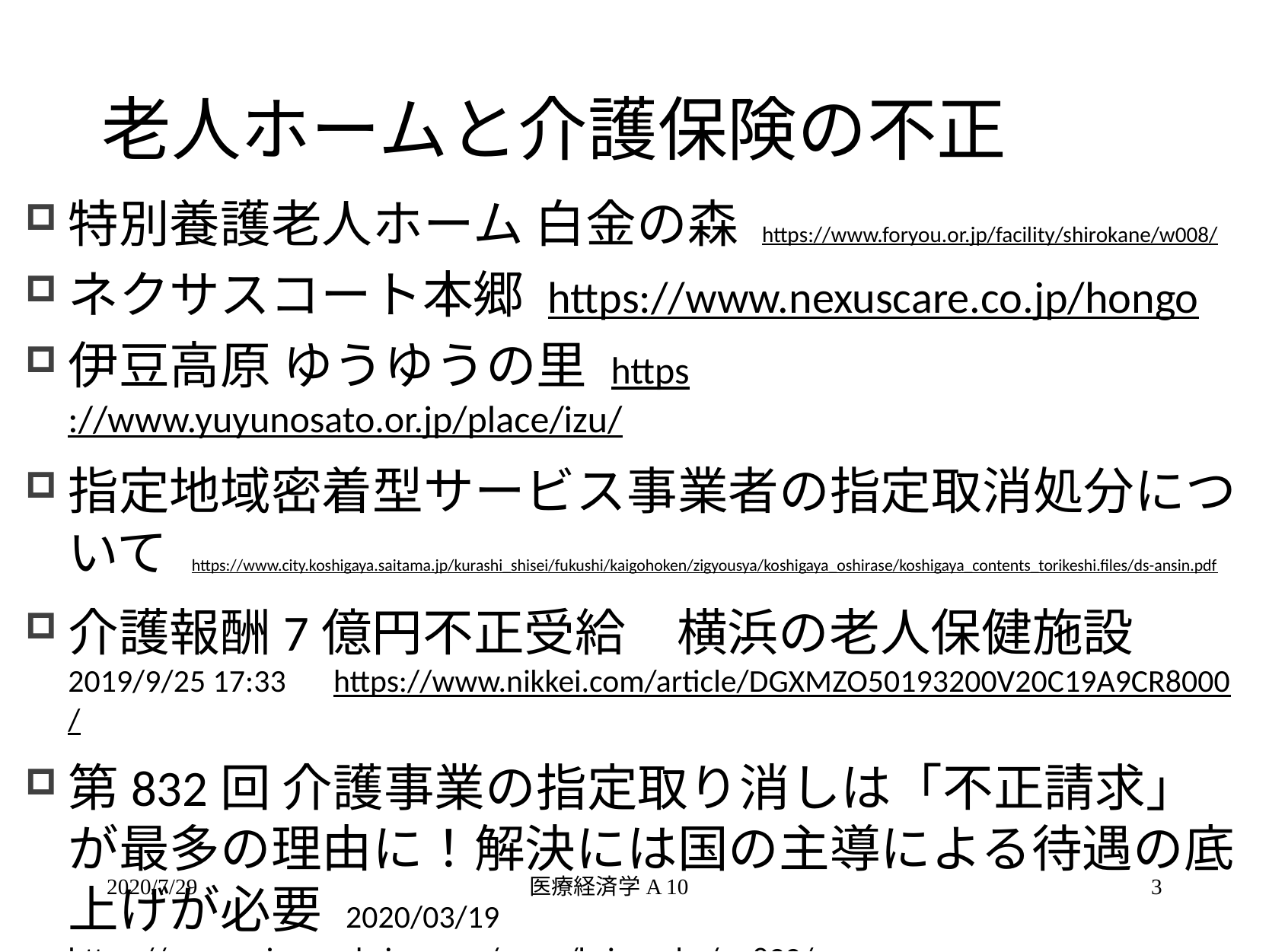

# 老人ホームと介護保険の不正
特別養護老人ホーム 白金の森 https://www.foryou.or.jp/facility/shirokane/w008/
ネクサスコート本郷 https://www.nexuscare.co.jp/hongo
伊豆高原 ゆうゆうの里 https://www.yuyunosato.or.jp/place/izu/
指定地域密着型サービス事業者の指定取消処分について https://www.city.koshigaya.saitama.jp/kurashi_shisei/fukushi/kaigohoken/zigyousya/koshigaya_oshirase/koshigaya_contents_torikeshi.files/ds-ansin.pdf
介護報酬7億円不正受給　横浜の老人保健施設2019/9/25 17:33　https://www.nikkei.com/article/DGXMZO50193200V20C19A9CR8000/
第832回 介護事業の指定取り消しは「不正請求」が最多の理由に！解決には国の主導による待遇の底上げが必要 2020/03/19 https://www.minnanokaigo.com/news/kaigogaku/no832/

2020/7/29
医療経済学A 10
3